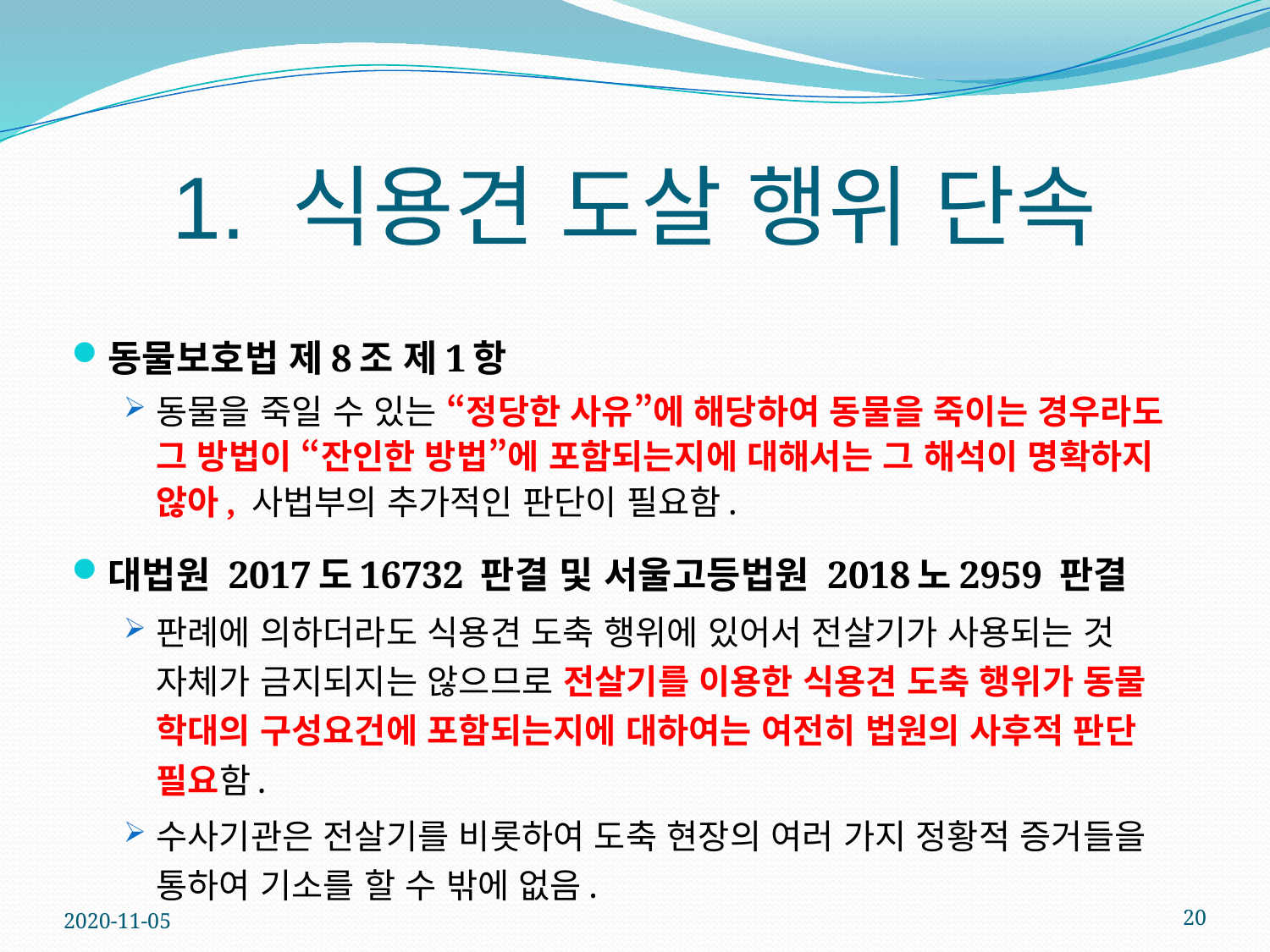

# 1. 식용견 도살 행위 단속
동물보호법 제8조 제1항
동물을 죽일 수 있는 “정당한 사유”에 해당하여 동물을 죽이는 경우라도 그 방법이 “잔인한 방법”에 포함되는지에 대해서는 그 해석이 명확하지 않아, 사법부의 추가적인 판단이 필요함.
대법원 2017도16732 판결 및 서울고등법원 2018노2959 판결
판례에 의하더라도 식용견 도축 행위에 있어서 전살기가 사용되는 것 자체가 금지되지는 않으므로 전살기를 이용한 식용견 도축 행위가 동물 학대의 구성요건에 포함되는지에 대하여는 여전히 법원의 사후적 판단 필요함.
수사기관은 전살기를 비롯하여 도축 현장의 여러 가지 정황적 증거들을 통하여 기소를 할 수 밖에 없음.
2020-11-05
20